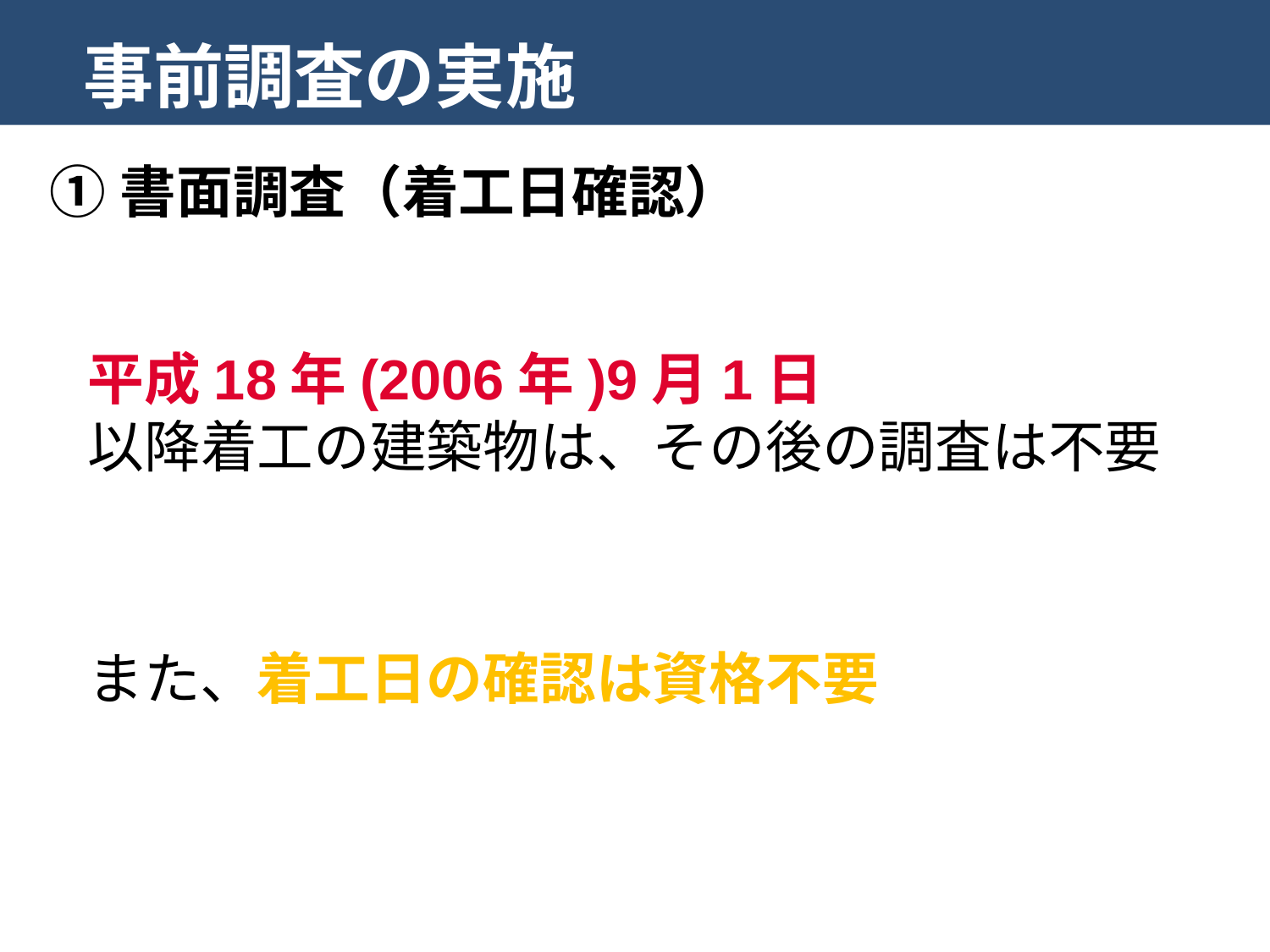

事前調査の実施
法
①書面調査（着工日確認）
平成18年(2006年)9月1日
以降着工の建築物は、その後の調査は不要
また、着工日の確認は資格不要